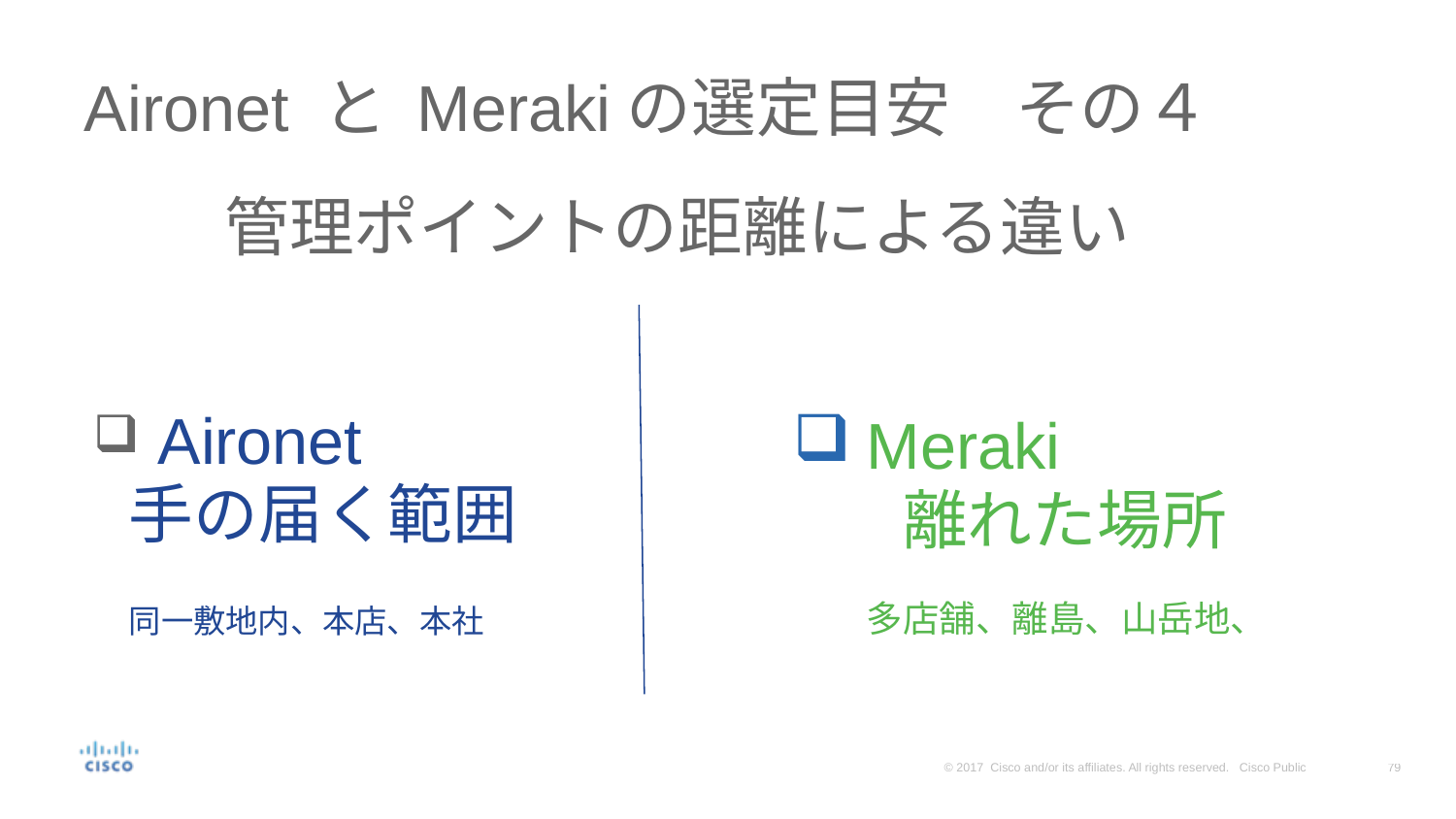

# Aironet と Merakiの選定目安　その４
管理ポイントの距離による違い
 Aironet
手の届く範囲
同一敷地内、本店、本社
Meraki
　離れた場所
多店舗、離島、山岳地、